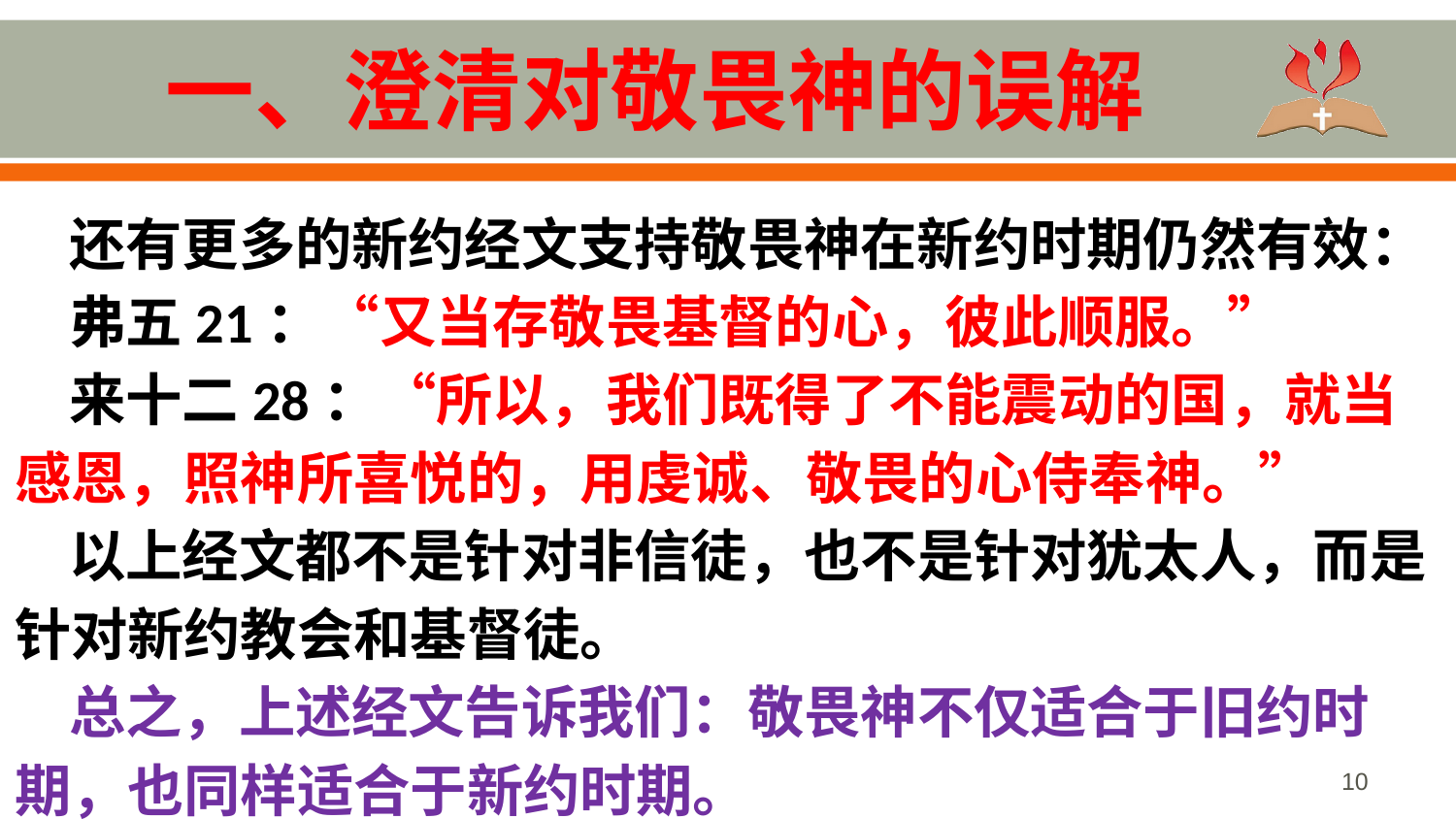

# 一、澄清对敬畏神的误解
还有更多的新约经文支持敬畏神在新约时期仍然有效：
弗五21：“又当存敬畏基督的心，彼此顺服。”
来十二28：“所以，我们既得了不能震动的国，就当感恩，照神所喜悦的，用虔诚、敬畏的心侍奉神。”
以上经文都不是针对非信徒，也不是针对犹太人，而是针对新约教会和基督徒。
总之，上述经文告诉我们：敬畏神不仅适合于旧约时期，也同样适合于新约时期。

10